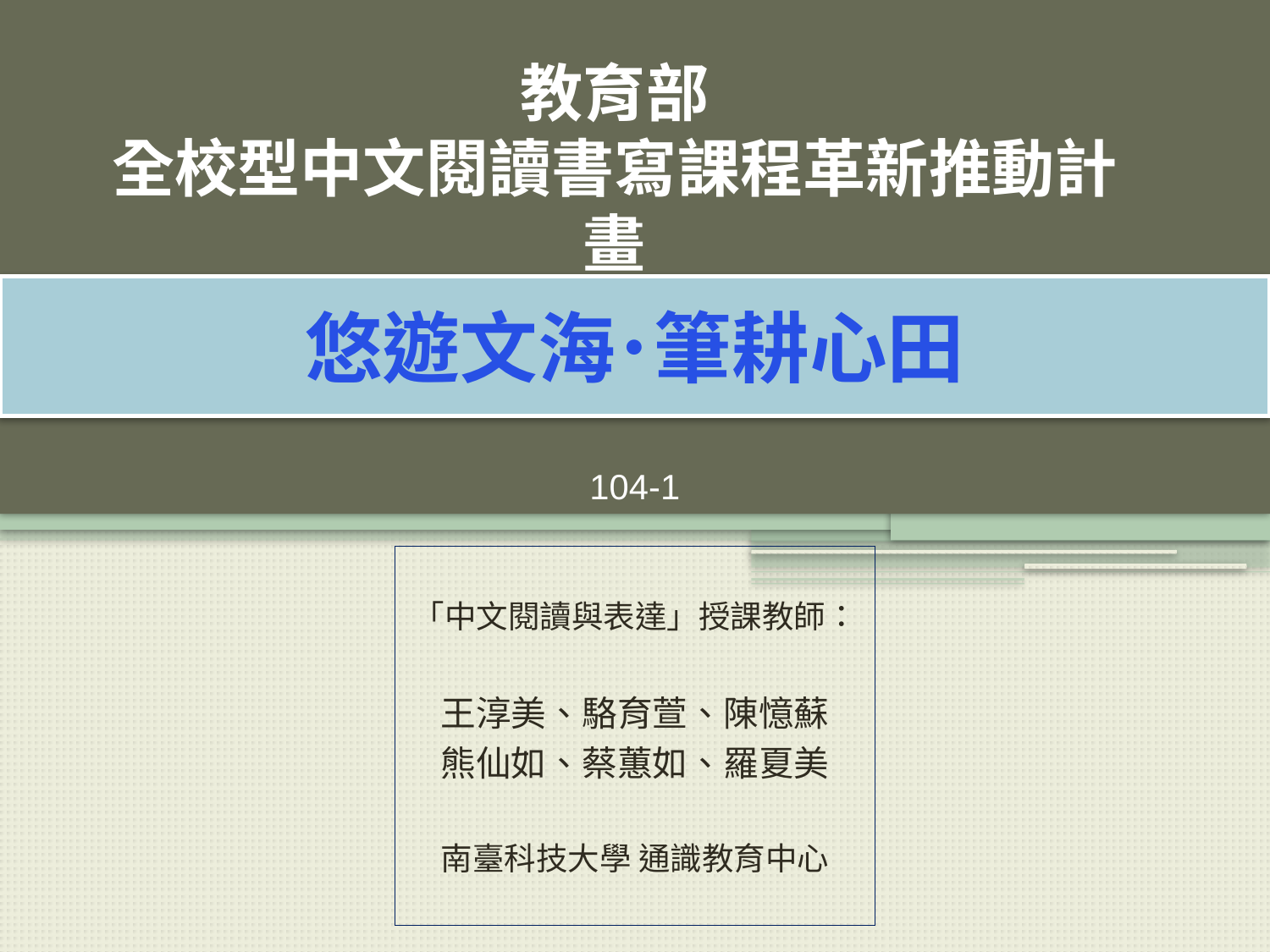

教育部
全校型中文閱讀書寫課程革新推動計畫
悠遊文海･筆耕心田
104-1

「中文閱讀與表達」授課教師：

王淳美、駱育萱、陳憶蘇
熊仙如、蔡蕙如、羅夏美

南臺科技大學 通識教育中心